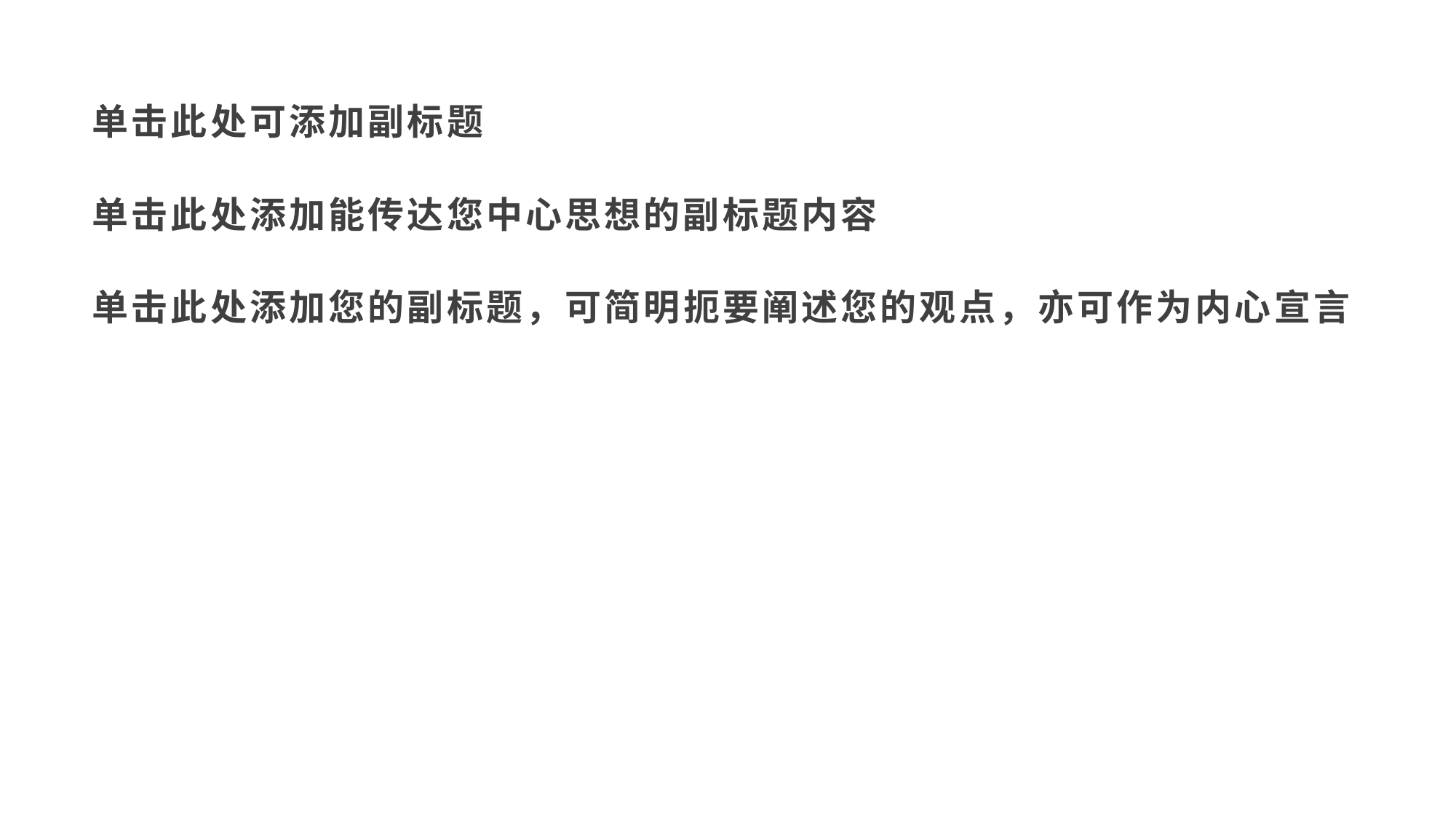

单击此处可添加副标题
单击此处添加能传达您中心思想的副标题内容
单击此处添加您的副标题，可简明扼要阐述您的观点，亦可作为内心宣言